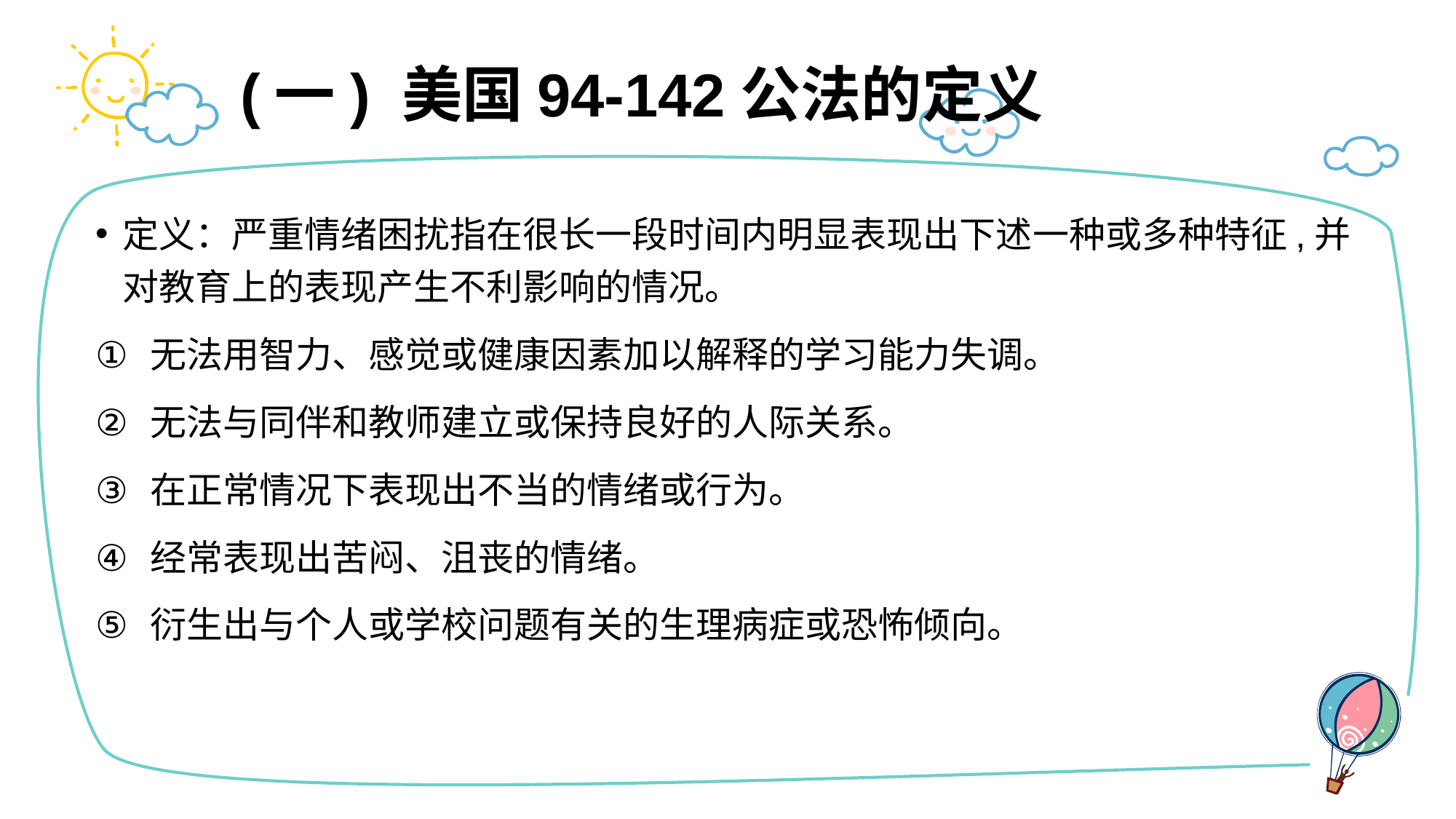

# (一) 美国94-142公法的定义
定义：严重情绪困扰指在很长一段时间内明显表现出下述一种或多种特征,并对教育上的表现产生不利影响的情况。
无法用智力、感觉或健康因素加以解释的学习能力失调。
无法与同伴和教师建立或保持良好的人际关系。
在正常情况下表现出不当的情绪或行为。
经常表现出苦闷、沮丧的情绪。
衍生出与个人或学校问题有关的生理病症或恐怖倾向。